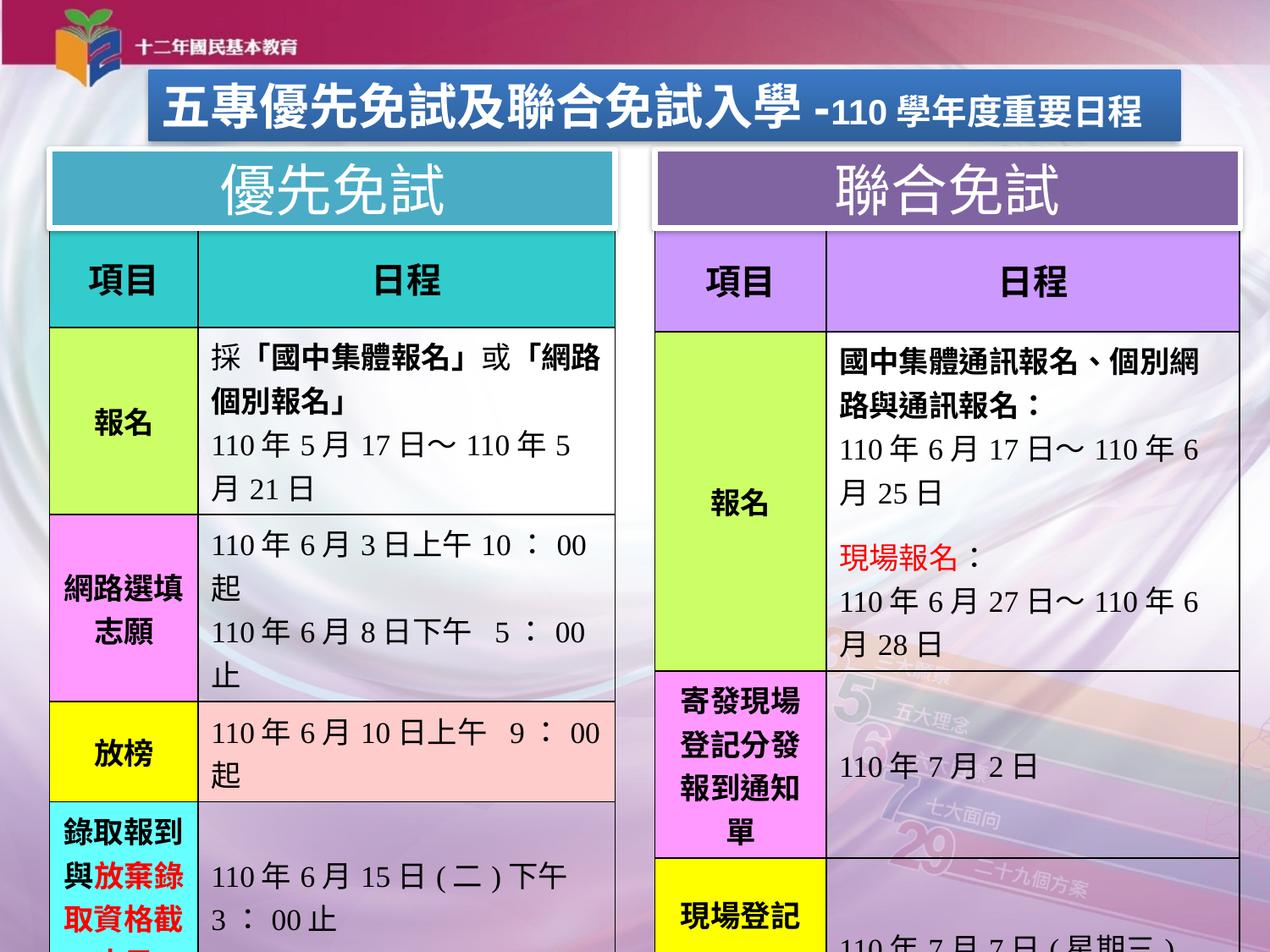

五專優先免試及聯合免試入學-110學年度重要日程
優先免試
聯合免試
| 項目 | 日程 |
| --- | --- |
| 報名 | 國中集體通訊報名、個別網路與通訊報名： 110年6月17日～110年6月25日 現場報名： 110年6月27日～110年6月28日 |
| 寄發現場登記分發報到通知單 | 110年7月2日 |
| 現場登記分發報到 | 110年7月7日(星期三) |
| 項目 | 日程 |
| --- | --- |
| 報名 | 採「國中集體報名」或「網路個別報名」 110年5月17日～110年5月21日 |
| 網路選填志願 | 110年6月3日上午10：00起 110年6月8日下午 5：00止 |
| 放榜 | 110年6月10日上午 9：00起 |
| 錄取報到與放棄錄取資格截止日 | 110年6月15日(二)下午 3：00止 |